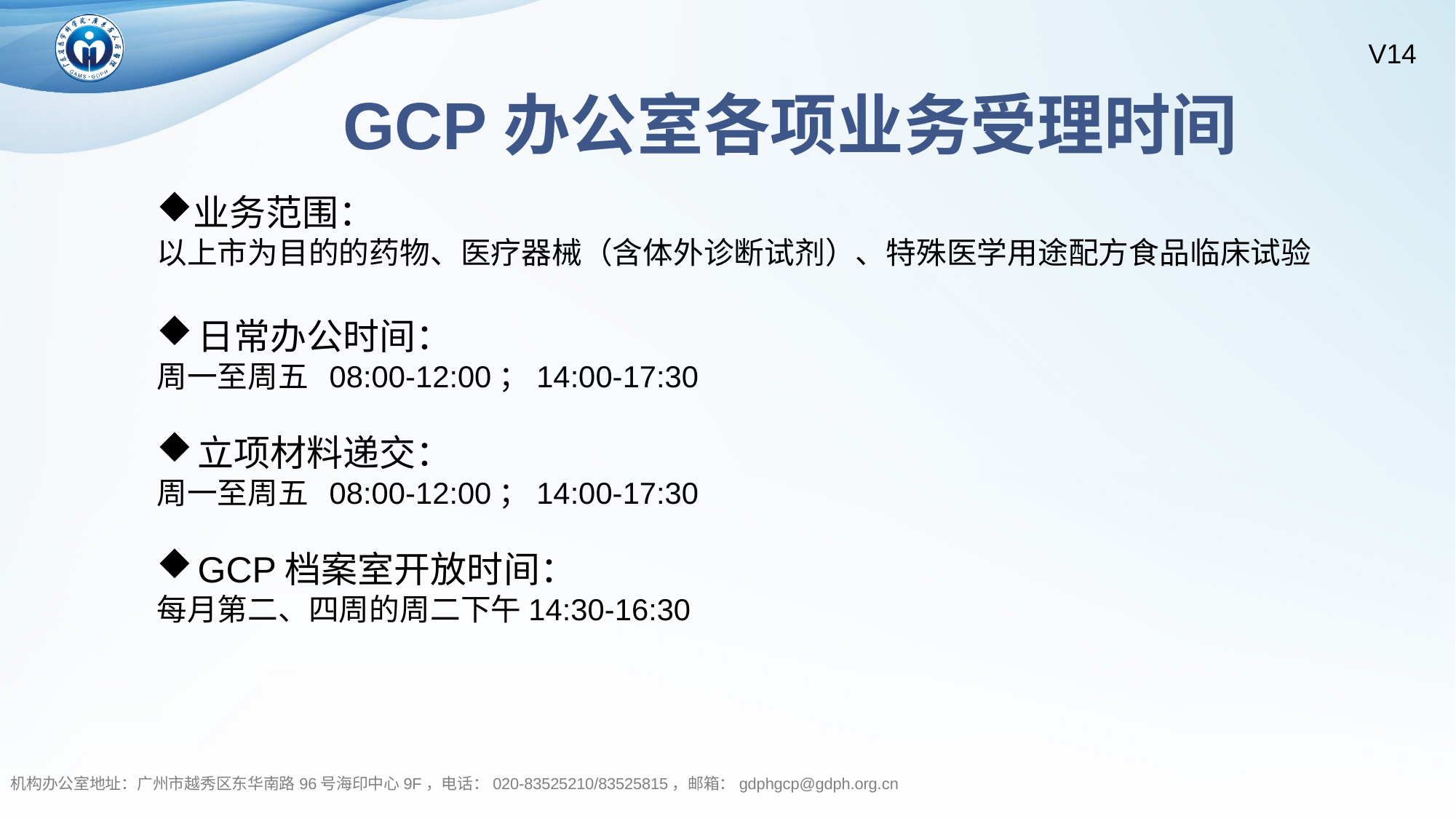

GCP办公室各项业务受理时间
业务范围：
以上市为目的的药物、医疗器械（含体外诊断试剂）、特殊医学用途配方食品临床试验

日常办公时间：
周一至周五  08:00-12:00；14:00-17:30

立项材料递交：
周一至周五  08:00-12:00；14:00-17:30

GCP档案室开放时间：
每月第二、四周的周二下午14:30-16:30

机构办公室地址：广州市越秀区东华南路96号海印中心9F，电话：020-83525210/83525815，邮箱：gdphgcp@gdph.org.cn
4